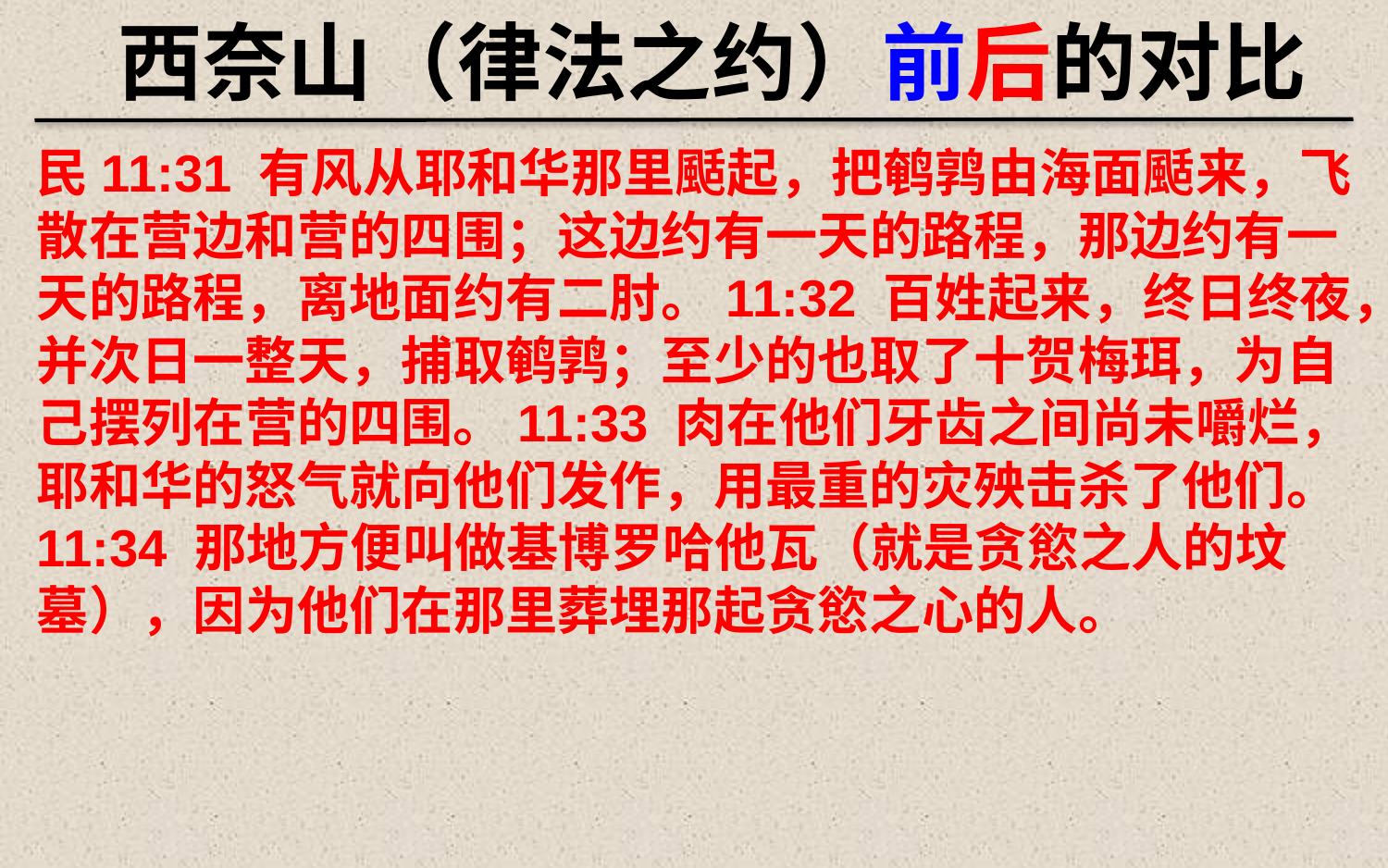

西奈山（律法之约）前后的对比
民11:31 有风从耶和华那里颳起，把鹌鹑由海面颳来，飞散在营边和营的四围；这边约有一天的路程，那边约有一天的路程，离地面约有二肘。11:32 百姓起来，终日终夜，并次日一整天，捕取鹌鹑；至少的也取了十贺梅珥，为自己摆列在营的四围。11:33 肉在他们牙齿之间尚未嚼烂，耶和华的怒气就向他们发作，用最重的灾殃击杀了他们。11:34 那地方便叫做基博罗哈他瓦（就是贪慾之人的坟墓），因为他们在那里葬埋那起贪慾之心的人。